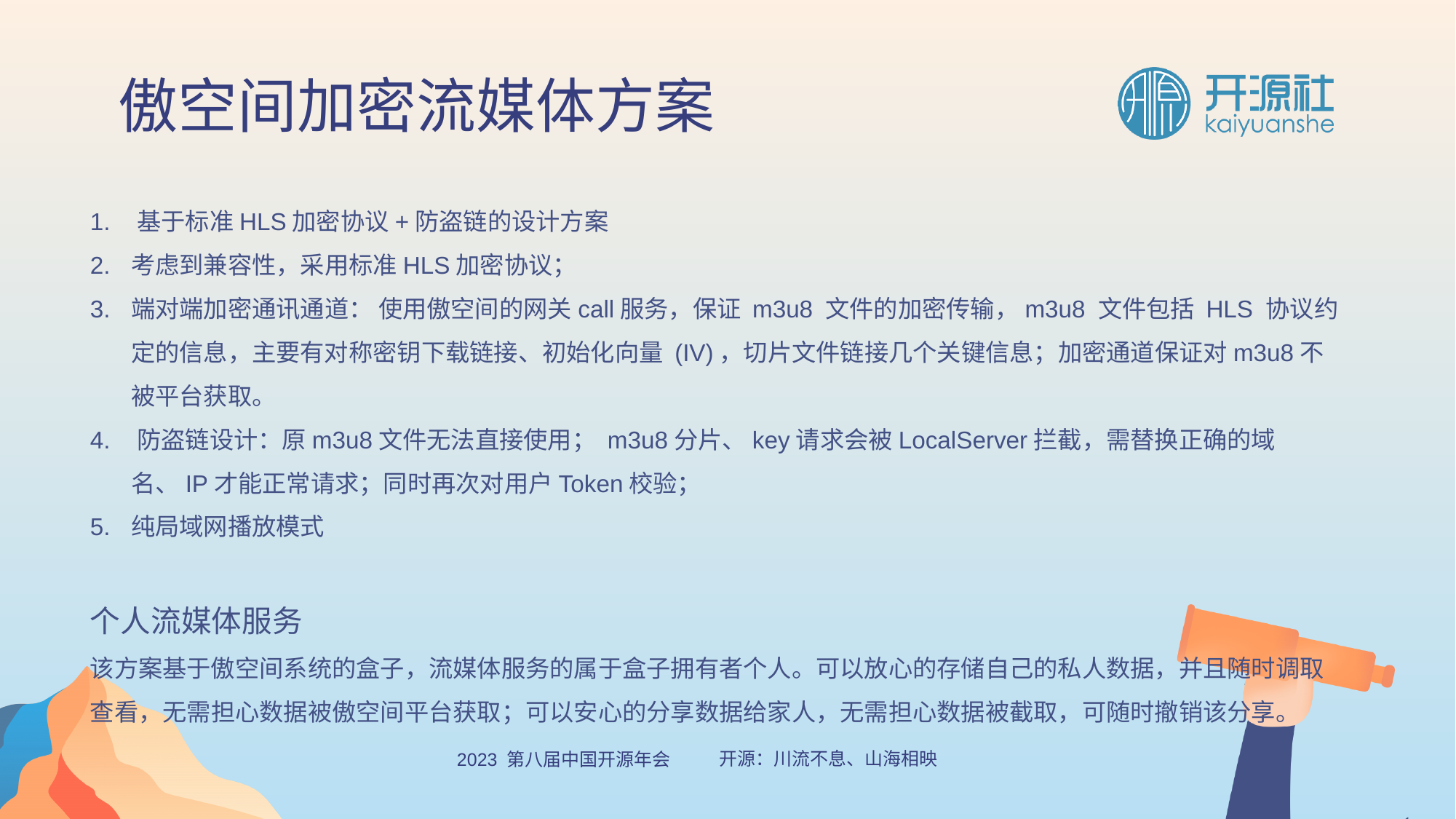

傲空间加密流媒体方案
​基于标准HLS加密协议+防盗链的设计方案
考虑到兼容性，采用标准HLS加密协议；
端对端加密通讯通道： 使用傲空间的网关call服务，保证 m3u8 文件的加密传输，m3u8 文件包括 HLS 协议约定的信息，主要有对称密钥下载链接、初始化向量 (IV)，切片文件链接几个关键信息；加密通道保证对m3u8不被平台获取。
​防盗链设计：原m3u8文件无法直接使用； m3u8分片、key请求会被LocalServer拦截，需替换正确的域名、IP才能正常请求；同时再次对用户Token校验；
纯局域网播放模式

个人流媒体服务
该方案基于傲空间系统的盒子，流媒体服务的属于盒子拥有者个人。可以放心的存储自己的私人数据，并且随时调取查看，无需担心数据被傲空间平台获取；可以安心的分享数据给家人，无需担心数据被截取，可随时撤销该分享。